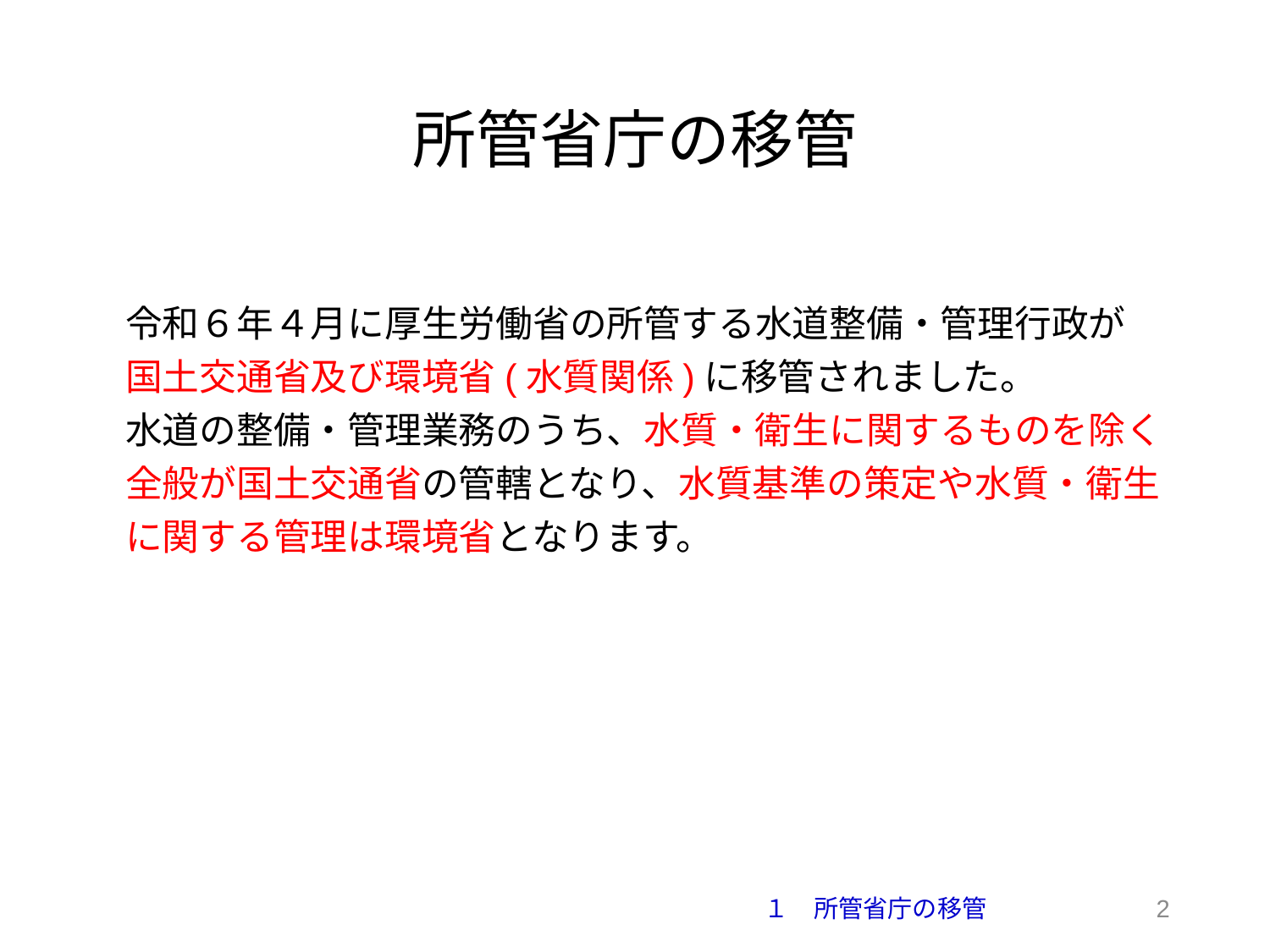

# 所管省庁の移管
  令和６年４月に厚生労働省の所管する水道整備・管理行政が
  国土交通省及び環境省(水質関係)に移管されました。
  水道の整備・管理業務のうち、水質・衛生に関するものを除く
  全般が国土交通省の管轄となり、水質基準の策定や水質・衛生
  に関する管理は環境省となります。

2
１　所管省庁の移管